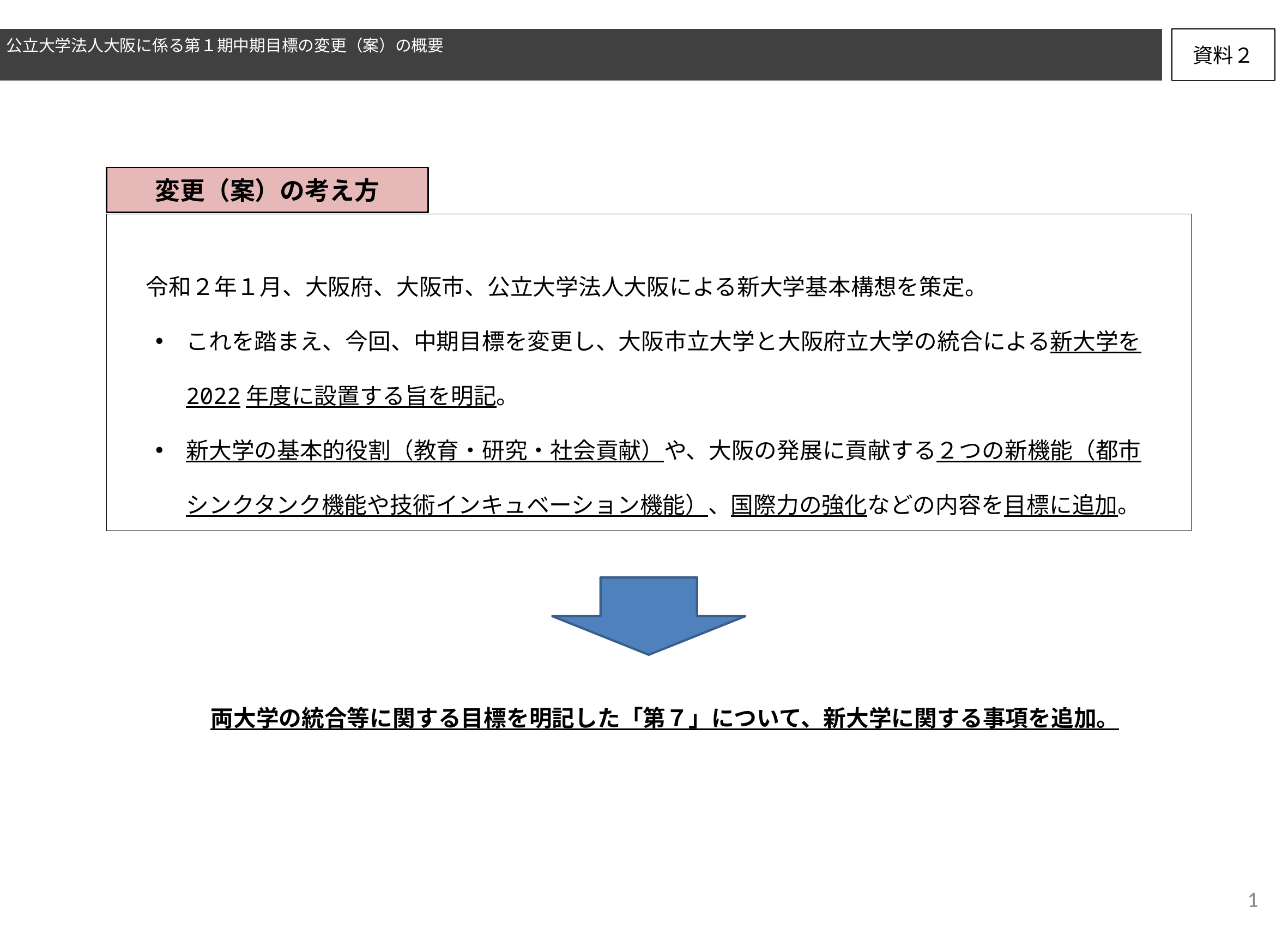

# 公立大学法人大阪に係る第１期中期目標の変更（案）の概要
資料２
変更（案）の考え方

令和２年１月、大阪府、大阪市、公立大学法人大阪による新大学基本構想を策定。
これを踏まえ、今回、中期目標を変更し、大阪市立大学と大阪府立大学の統合による新大学を2022年度に設置する旨を明記。
新大学の基本的役割（教育・研究・社会貢献）や、大阪の発展に貢献する２つの新機能（都市シンクタンク機能や技術インキュベーション機能）、国際力の強化などの内容を目標に追加。

両大学の統合等に関する目標を明記した「第７」について、新大学に関する事項を追加。
1